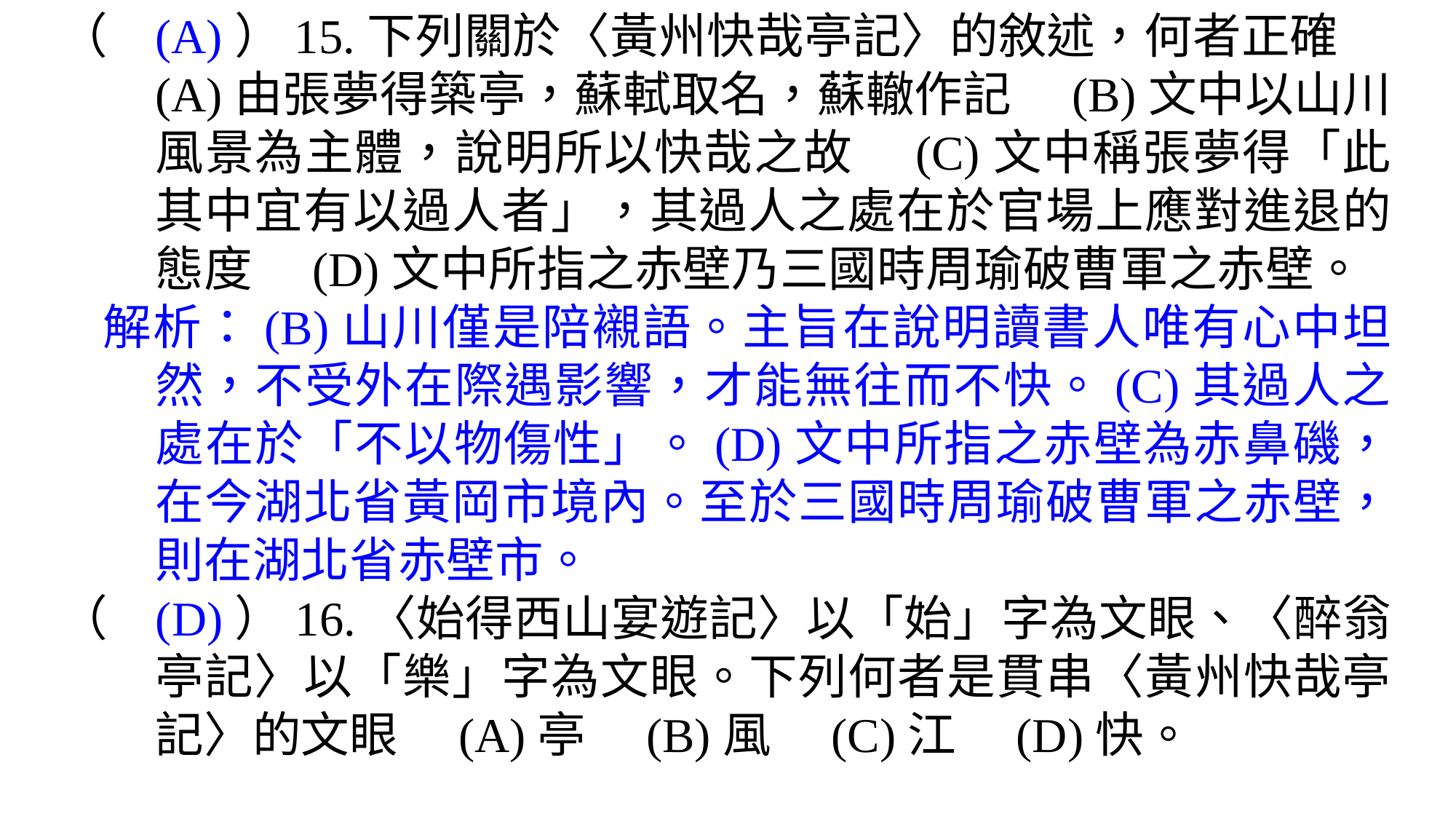

（	(A)）15.下列關於〈黃州快哉亭記〉的敘述，何者正確　(A)由張夢得築亭，蘇軾取名，蘇轍作記　(B)文中以山川風景為主體，說明所以快哉之故　(C)文中稱張夢得「此其中宜有以過人者」，其過人之處在於官場上應對進退的態度　(D)文中所指之赤壁乃三國時周瑜破曹軍之赤壁。
解析：(B)山川僅是陪襯語。主旨在說明讀書人唯有心中坦然，不受外在際遇影響，才能無往而不快。(C)其過人之處在於「不以物傷性」。(D)文中所指之赤壁為赤鼻磯，在今湖北省黃岡市境內。至於三國時周瑜破曹軍之赤壁，則在湖北省赤壁市。
（	(D)）16.〈始得西山宴遊記〉以「始」字為文眼、〈醉翁亭記〉以「樂」字為文眼。下列何者是貫串〈黃州快哉亭記〉的文眼　(A)亭　(B)風　(C)江　(D)快。